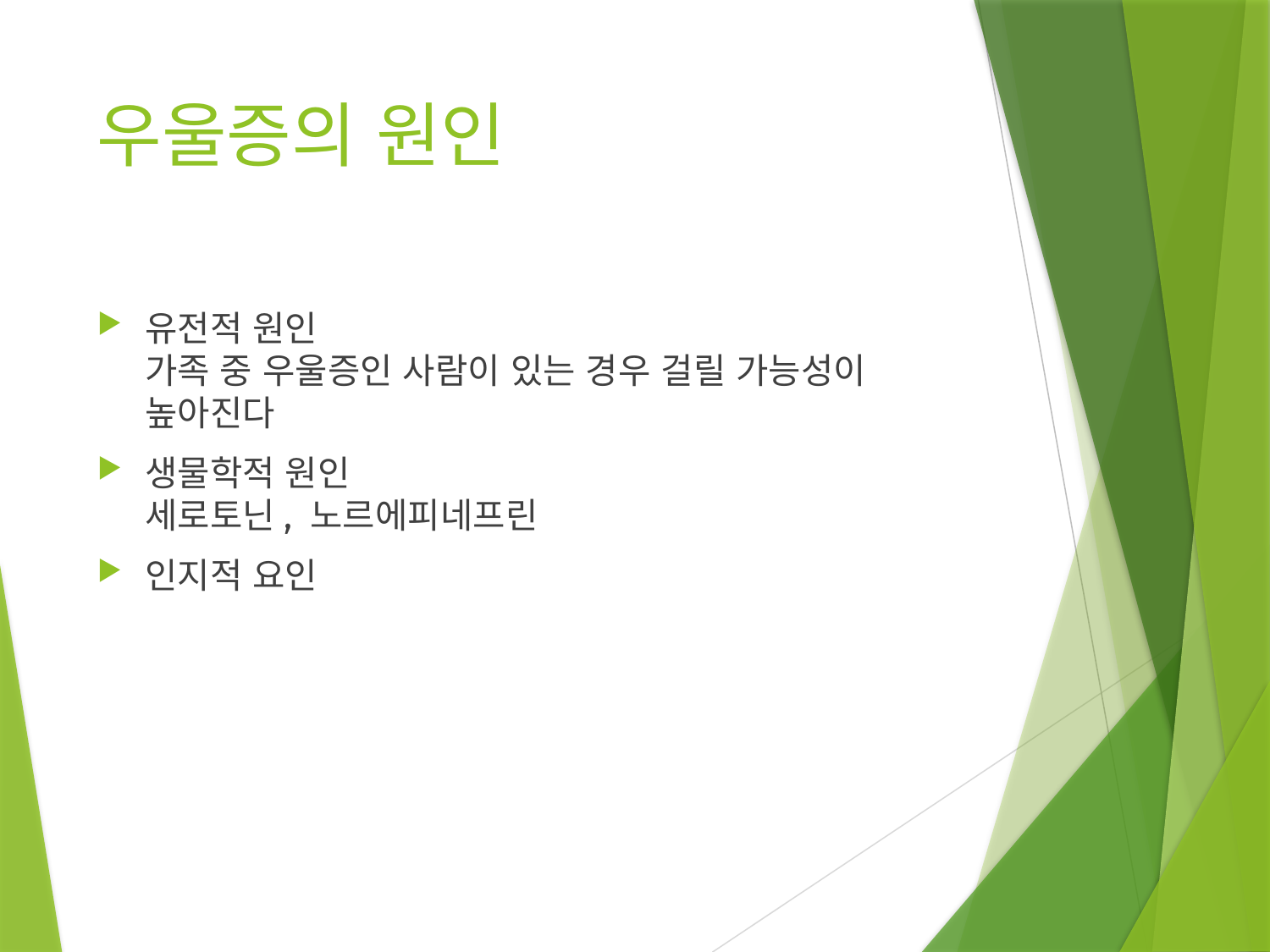

# 우울증의 원인
유전적 원인
가족 중 우울증인 사람이 있는 경우 걸릴 가능성이 높아진다
생물학적 원인
세로토닌, 노르에피네프린
인지적 요인